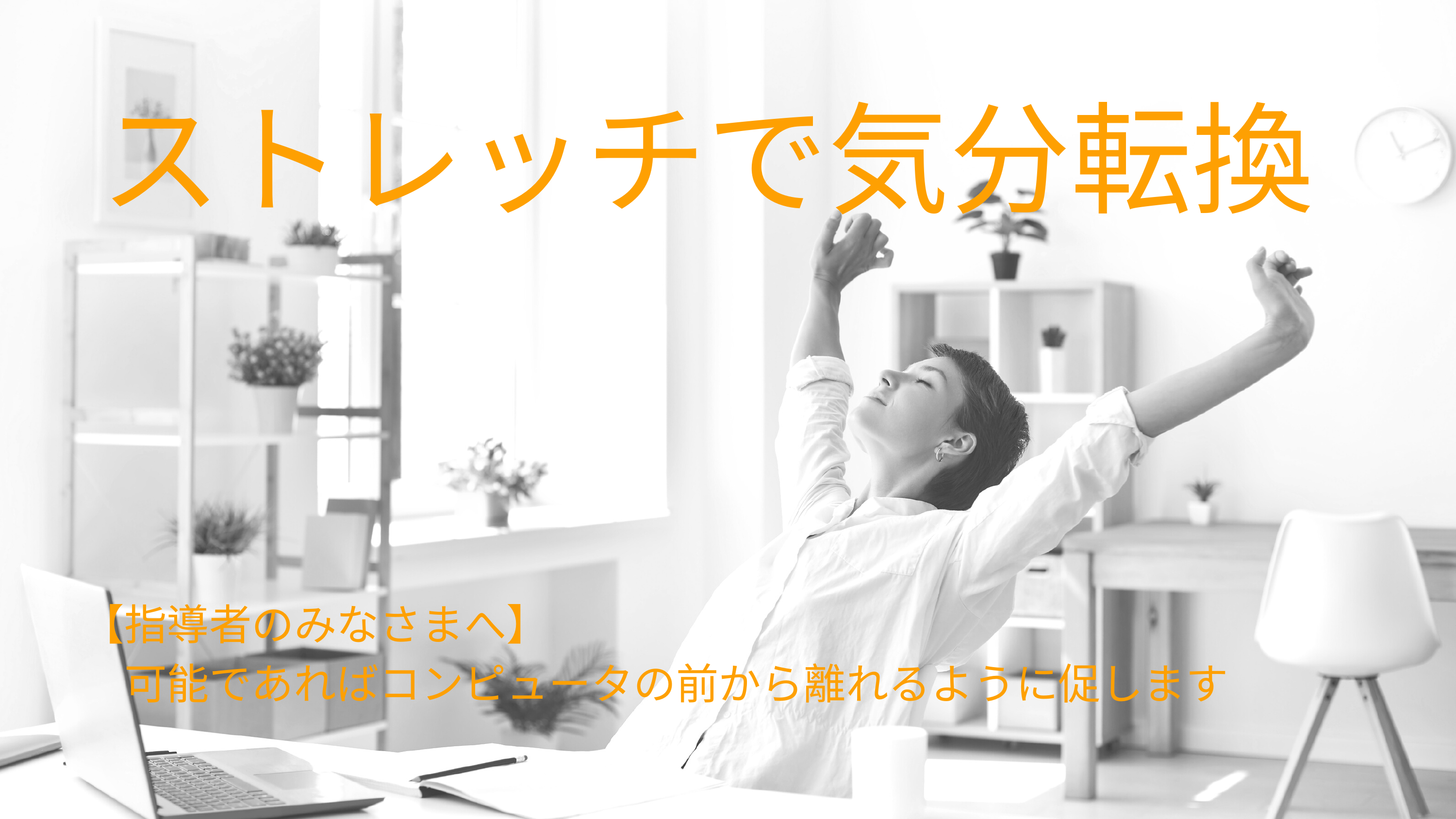

ストレッチで気分転換
【指導者のみなさまへ】
　可能であればコンピュータの前から離れるように促します